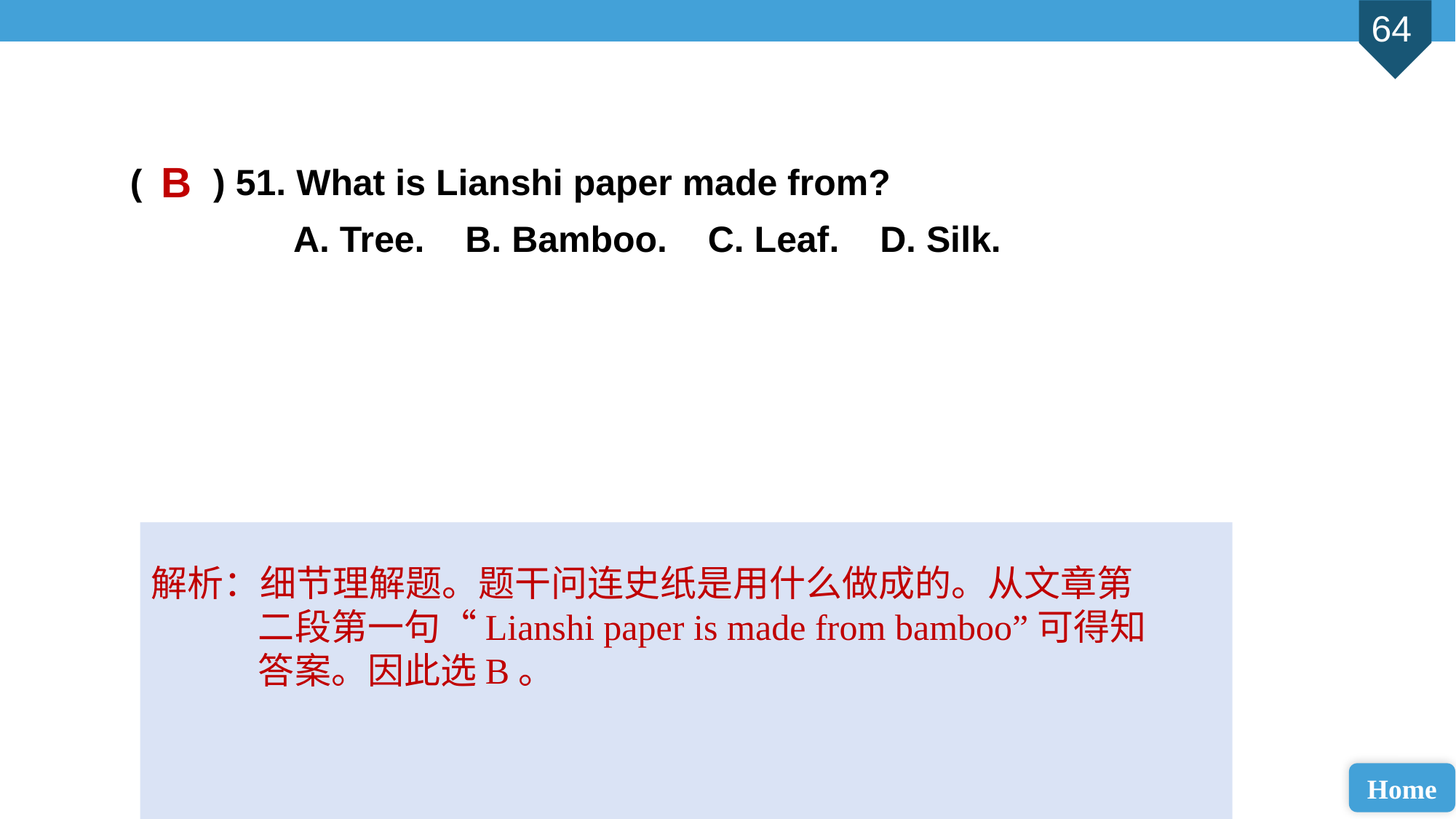

(       ) 51. What is Lianshi paper made from?
                A. Tree.    B. Bamboo.    C. Leaf.    D. Silk.
B

解析：细节理解题。题干问连史纸是用什么做成的。从文章第二段第一句“Lianshi paper is made from bamboo”可得知答案。因此选B。